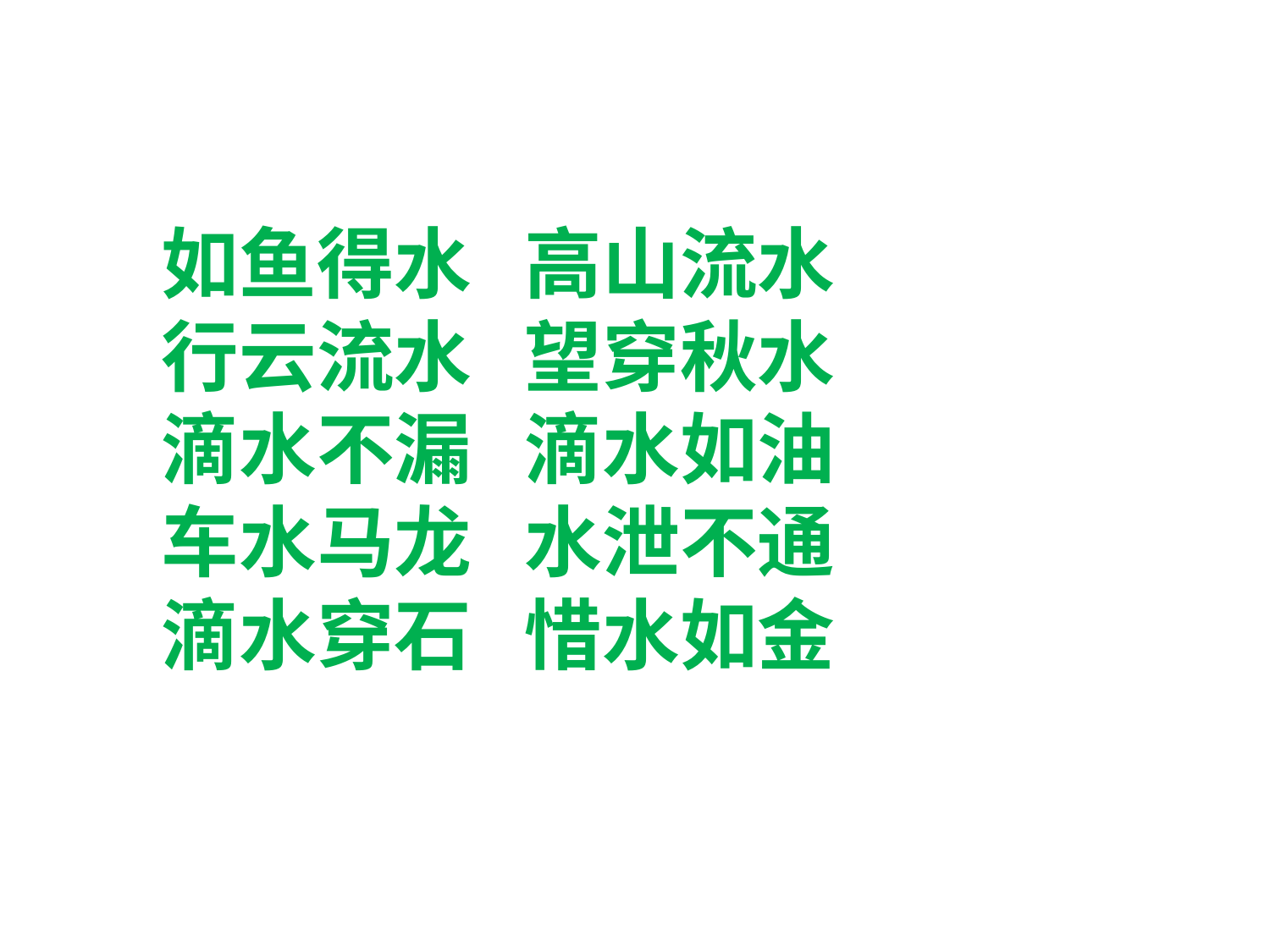

# 如鱼得水   高山流水 行云流水   望穿秋水 滴水不漏   滴水如油 车水马龙   水泄不通 滴水穿石   惜水如金